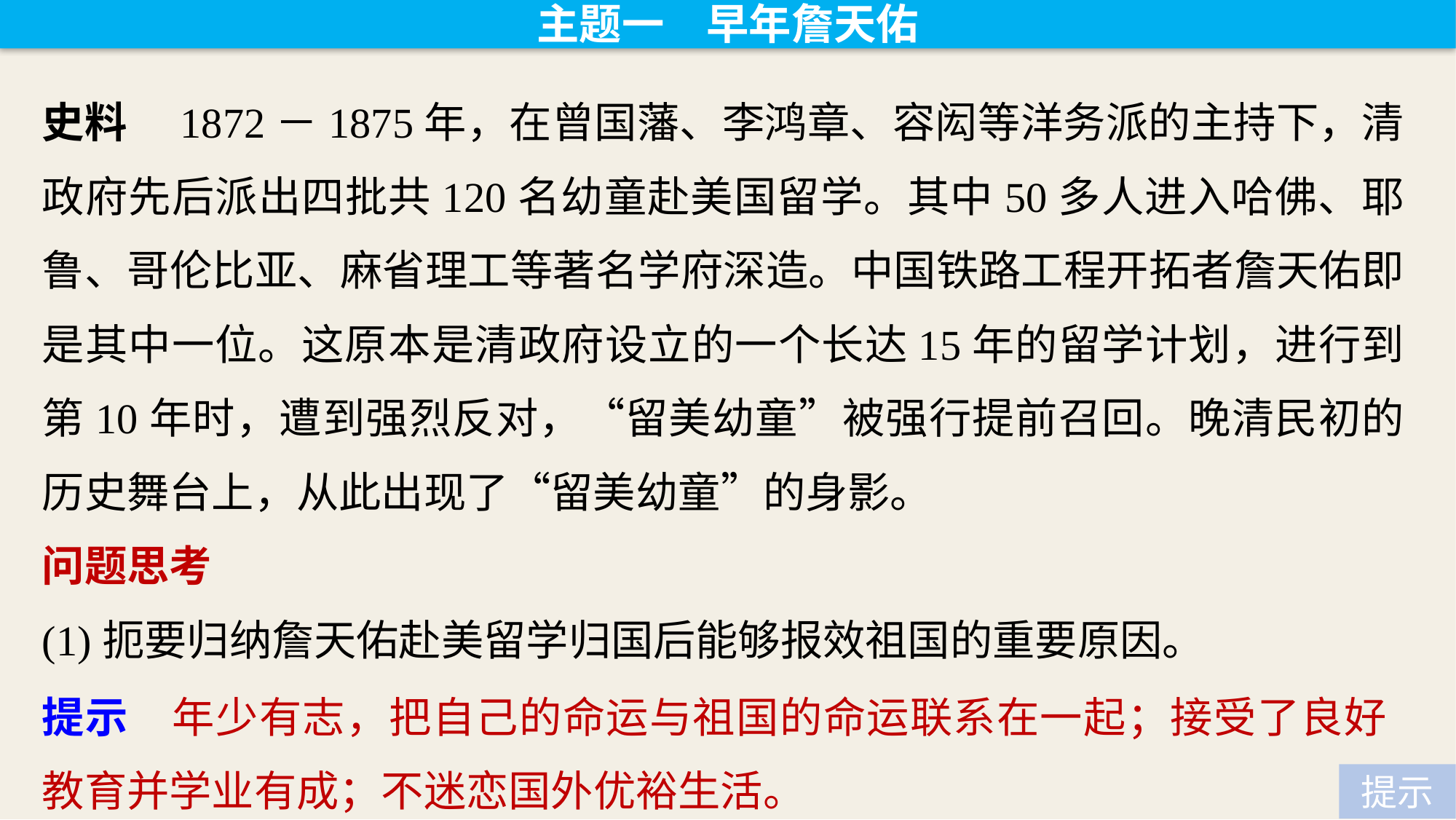

主题一　早年詹天佑
史料　1872－1875年，在曾国藩、李鸿章、容闳等洋务派的主持下，清政府先后派出四批共120名幼童赴美国留学。其中50多人进入哈佛、耶鲁、哥伦比亚、麻省理工等著名学府深造。中国铁路工程开拓者詹天佑即是其中一位。这原本是清政府设立的一个长达15年的留学计划，进行到第10年时，遭到强烈反对，“留美幼童”被强行提前召回。晚清民初的历史舞台上，从此出现了“留美幼童”的身影。
问题思考
(1)扼要归纳詹天佑赴美留学归国后能够报效祖国的重要原因。
提示　年少有志，把自己的命运与祖国的命运联系在一起；接受了良好教育并学业有成；不迷恋国外优裕生活。
提示